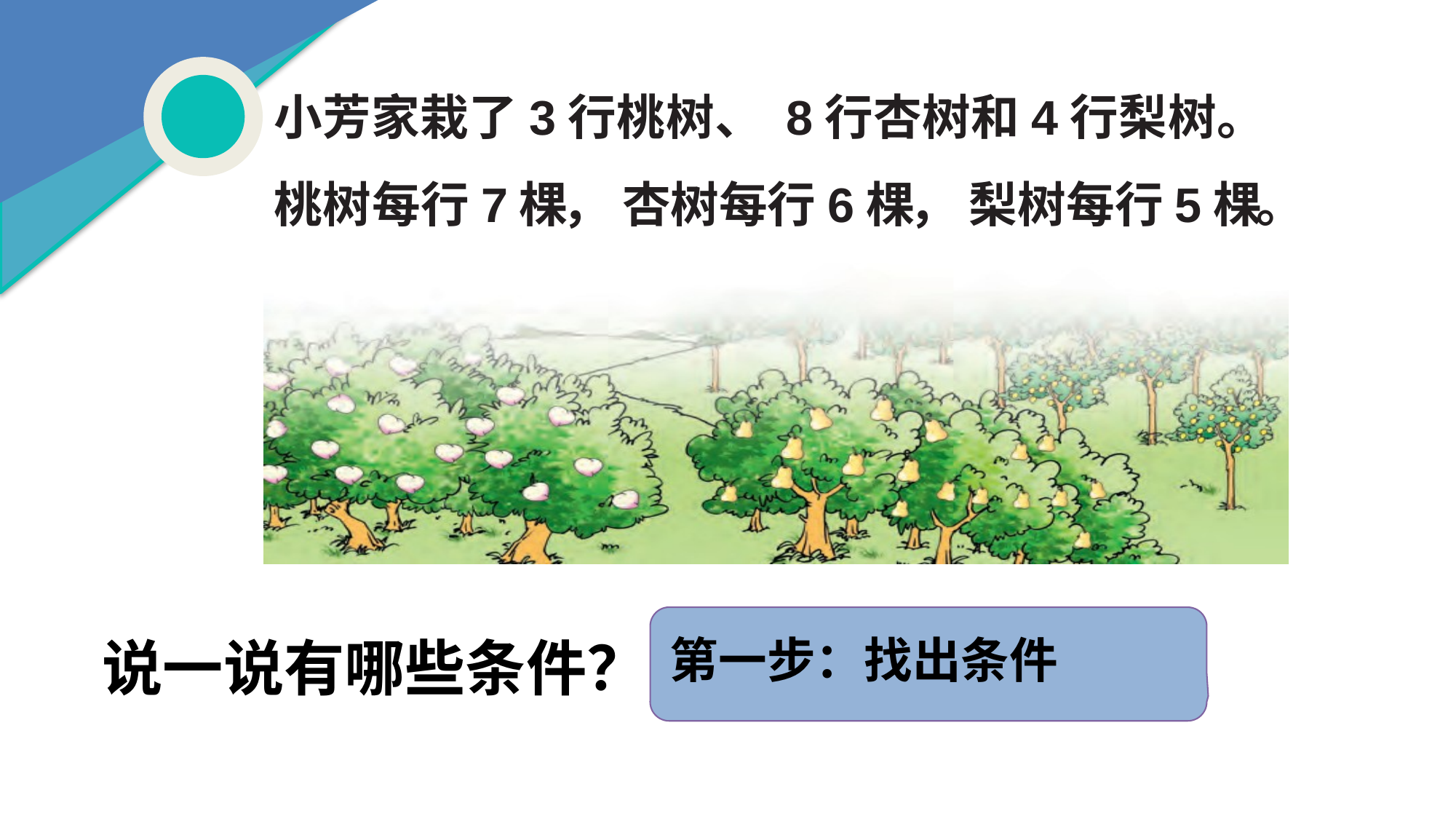

小芳家栽了3行桃树、 8行杏树和4行梨树。桃树每行7棵， 杏树每行6棵，  梨树每行5棵。

说一说有哪些条件？
第一步：找出条件